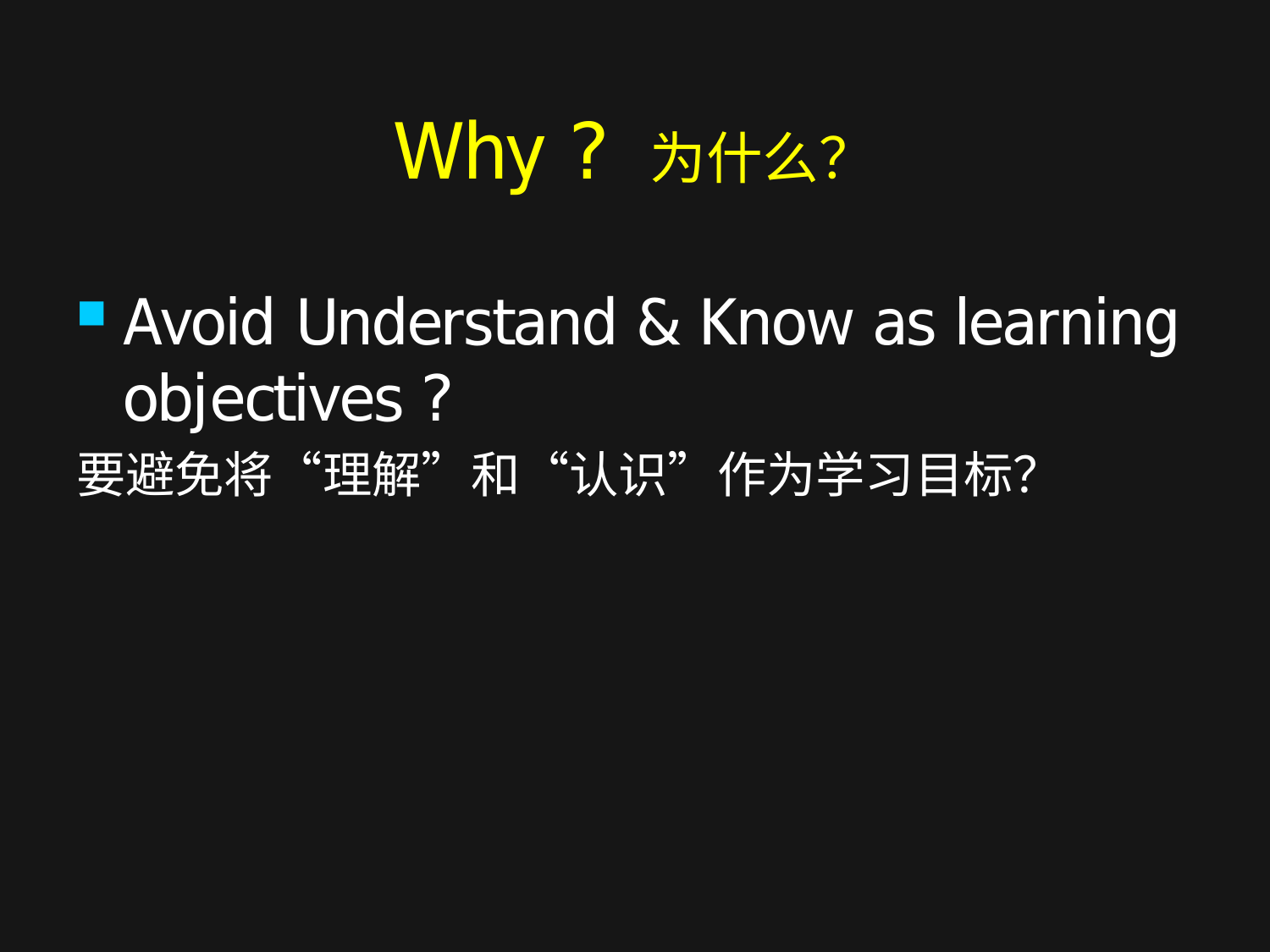

# Why ? 为什么？
Avoid Understand & Know as learning objectives ?
要避免将“理解”和“认识”作为学习目标？